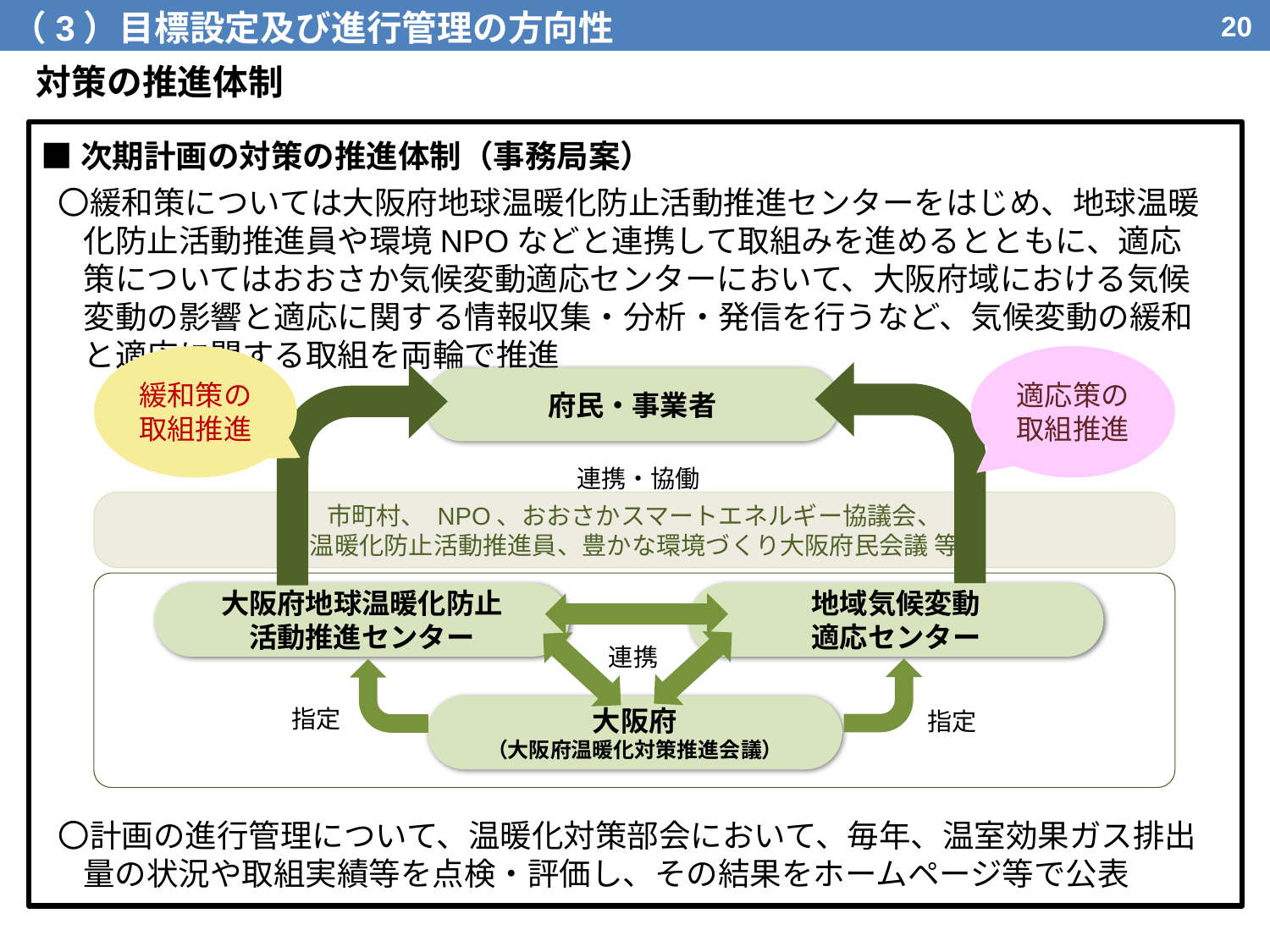

（3）目標設定及び進行管理の方向性
20
対策の推進体制

■次期計画の対策の推進体制（事務局案）
〇緩和策については大阪府地球温暖化防止活動推進センターをはじめ、地球温暖化防止活動推進員や環境NPOなどと連携して取組みを進めるとともに、適応策についてはおおさか気候変動適応センターにおいて、大阪府域における気候変動の影響と適応に関する情報収集・分析・発信を行うなど、気候変動の緩和と適応に関する取組を両輪で推進
緩和策の
取組推進
適応策の
取組推進

府民・事業者
連携・協働
市町村、 NPO、おおさかスマートエネルギー協議会、
温暖化防止活動推進員、豊かな環境づくり大阪府民会議 等

大阪府地球温暖化防止
活動推進センター
地域気候変動
適応センター

連携

指定
指定
大阪府
（大阪府温暖化対策推進会議）
〇計画の進行管理について、温暖化対策部会において、毎年、温室効果ガス排出量の状況や取組実績等を点検・評価し、その結果をホームページ等で公表